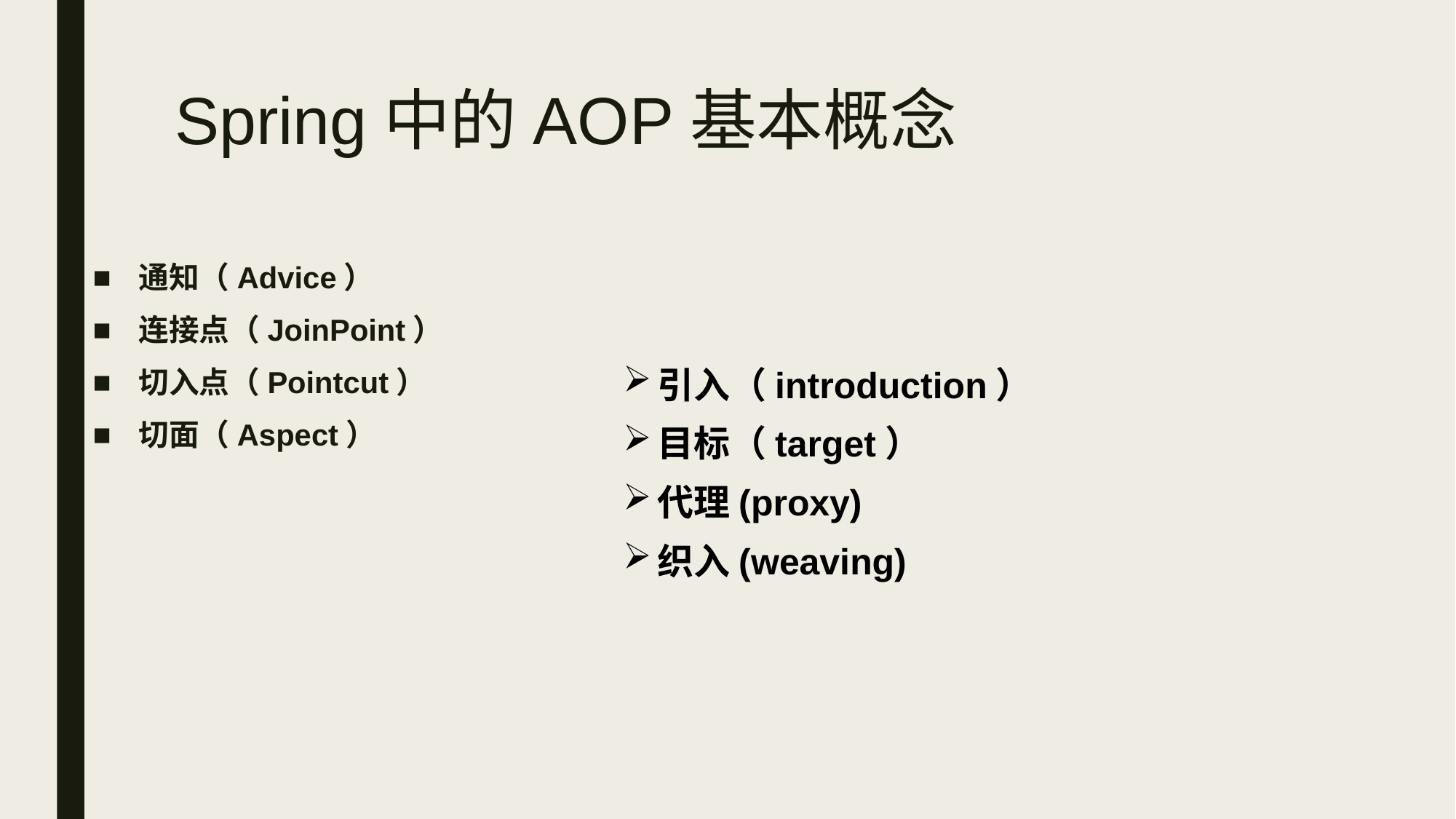

# Spring中的AOP基本概念
通知（Advice）
连接点（JoinPoint）
切入点（Pointcut）
切面（Aspect）

引入（introduction）
目标（target）
代理(proxy)
织入(weaving)